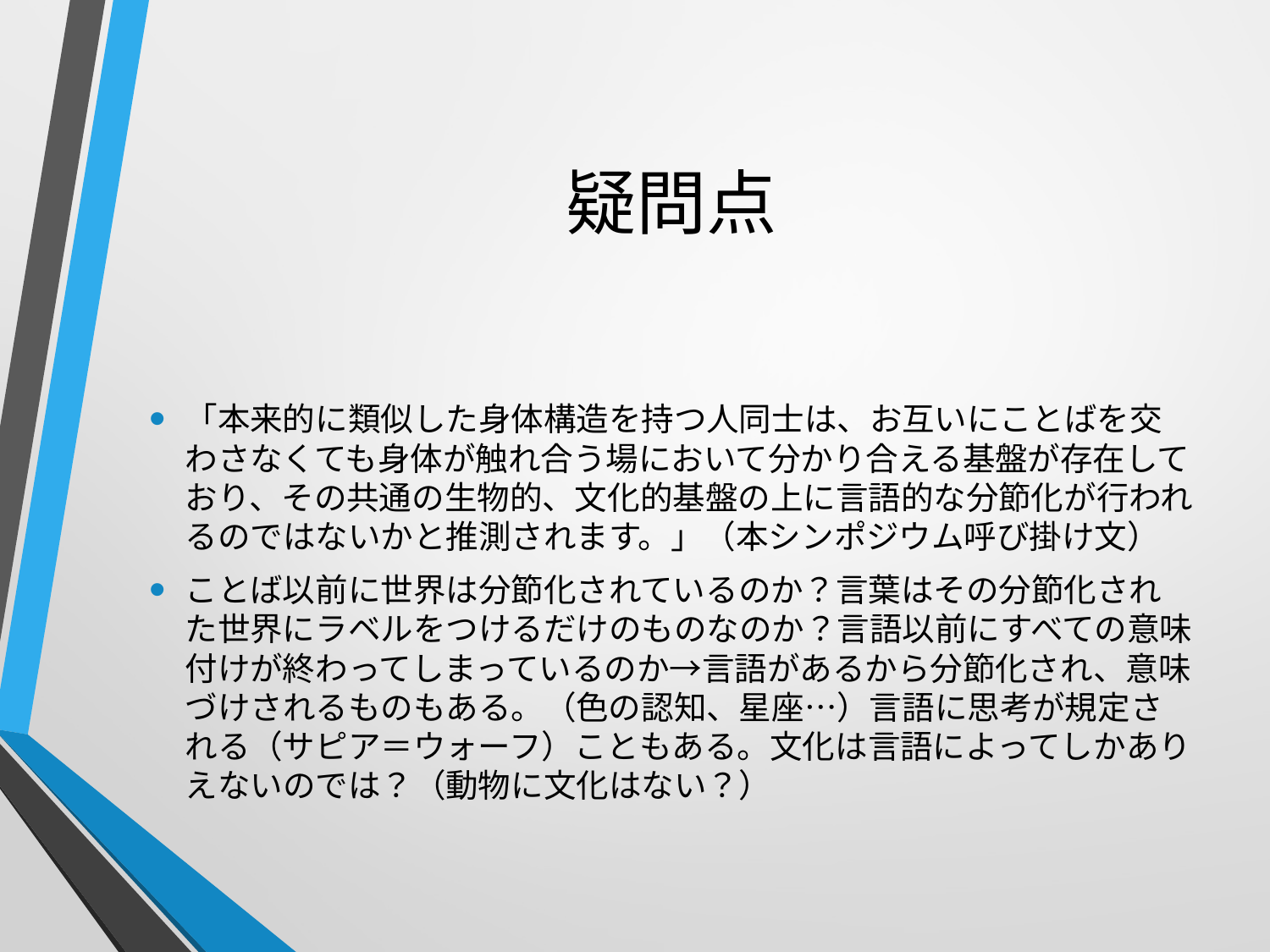

# 疑問点
「本来的に類似した身体構造を持つ人同士は、お互いにことばを交わさなくても身体が触れ合う場において分かり合える基盤が存在しており、その共通の生物的、文化的基盤の上に言語的な分節化が行われるのではないかと推測されます。」（本シンポジウム呼び掛け文）
ことば以前に世界は分節化されているのか？言葉はその分節化された世界にラベルをつけるだけのものなのか？言語以前にすべての意味付けが終わってしまっているのか→言語があるから分節化され、意味づけされるものもある。（色の認知、星座…）言語に思考が規定される（サピア＝ウォーフ）こともある。文化は言語によってしかありえないのでは？（動物に文化はない？）